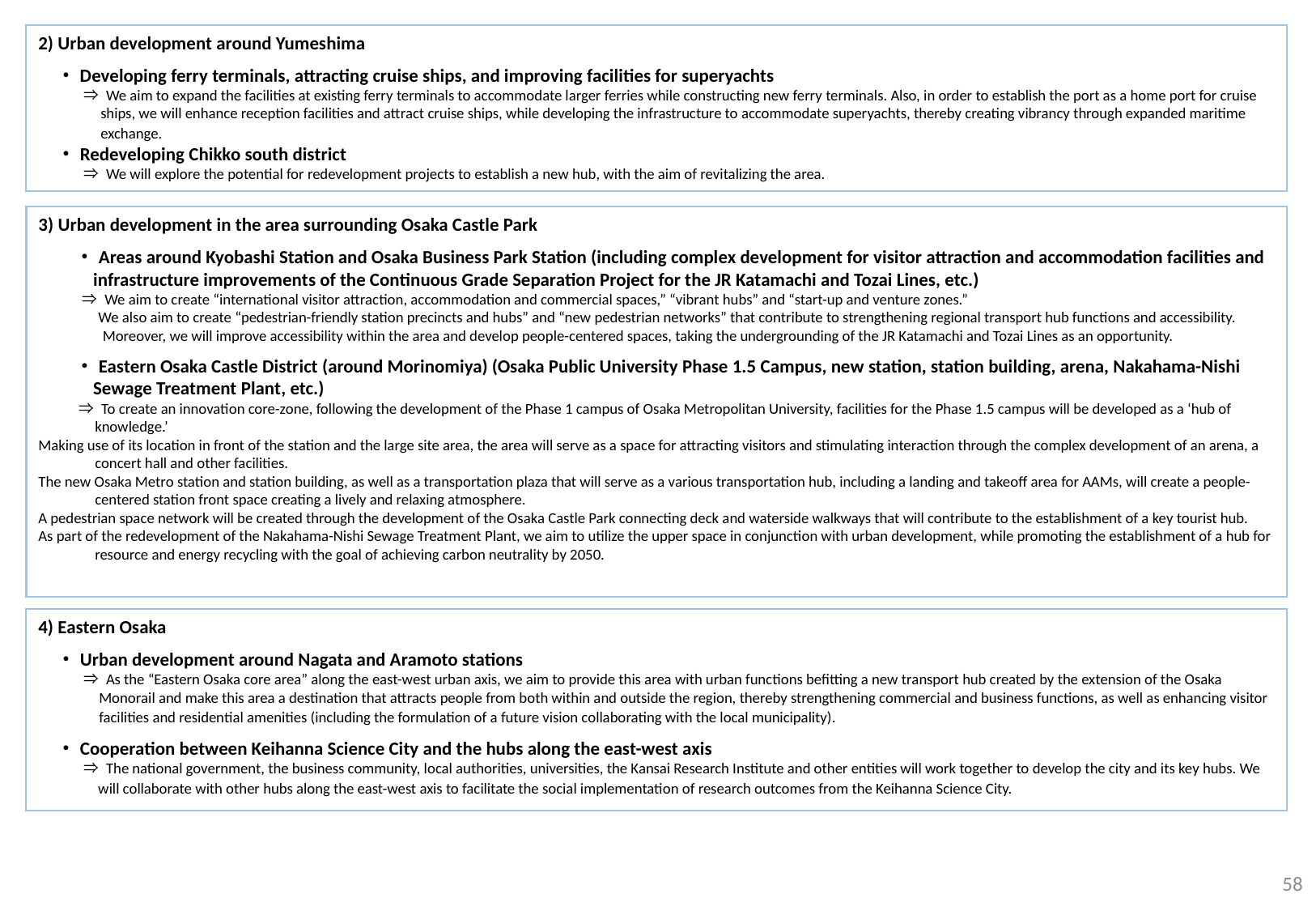

2) Urban development around Yumeshima
　・Developing ferry terminals, attracting cruise ships, and improving facilities for superyachts
　　　⇒ We aim to expand the facilities at existing ferry terminals to accommodate larger ferries while constructing new ferry terminals. Also, in order to establish the port as a home port for cruise ships, we will enhance reception facilities and attract cruise ships, while developing the infrastructure to accommodate superyachts, thereby creating vibrancy through expanded maritime exchange.
　・Redeveloping Chikko south district
　　　⇒ We will explore the potential for redevelopment projects to establish a new hub, with the aim of revitalizing the area.

3) Urban development in the area surrounding Osaka Castle Park
　　・Areas around Kyobashi Station and Osaka Business Park Station (including complex development for visitor attraction and accommodation facilities and infrastructure improvements of the Continuous Grade Separation Project for the JR Katamachi and Tozai Lines, etc.)
　　    ⇒ We aim to create “international visitor attraction, accommodation and commercial spaces,” “vibrant hubs” and “start-up and venture zones.”
We also aim to create “pedestrian-friendly station precincts and hubs” and “new pedestrian networks” that contribute to strengthening regional transport hub functions and accessibility.
　　　　Moreover, we will improve accessibility within the area and develop people-centered spaces, taking the undergrounding of the JR Katamachi and Tozai Lines as an opportunity.
　　・Eastern Osaka Castle District (around Morinomiya) (Osaka Public University Phase 1.5 Campus, new station, station building, arena, Nakahama-Nishi Sewage Treatment Plant, etc.)
　　   ⇒ To create an innovation core-zone, following the development of the Phase 1 campus of Osaka Metropolitan University, facilities for the Phase 1.5 campus will be developed as a ‘hub of knowledge.’
Making use of its location in front of the station and the large site area, the area will serve as a space for attracting visitors and stimulating interaction through the complex development of an arena, a concert hall and other facilities.
The new Osaka Metro station and station building, as well as a transportation plaza that will serve as a various transportation hub, including a landing and takeoff area for AAMs, will create a people-centered station front space creating a lively and relaxing atmosphere.
A pedestrian space network will be created through the development of the Osaka Castle Park connecting deck and waterside walkways that will contribute to the establishment of a key tourist hub.
As part of the redevelopment of the Nakahama-Nishi Sewage Treatment Plant, we aim to utilize the upper space in conjunction with urban development, while promoting the establishment of a hub for resource and energy recycling with the goal of achieving carbon neutrality by 2050.

4) Eastern Osaka
　・Urban development around Nagata and Aramoto stations
　　　⇒ As the “Eastern Osaka core area” along the east-west urban axis, we aim to provide this area with urban functions befitting a new transport hub created by the extension of the Osaka Monorail and make this area a destination that attracts people from both within and outside the region, thereby strengthening commercial and business functions, as well as enhancing visitor facilities and residential amenities (including the formulation of a future vision collaborating with the local municipality).
　・Cooperation between Keihanna Science City and the hubs along the east-west axis
　　　⇒ The national government, the business community, local authorities, universities, the Kansai Research Institute and other entities will work together to develop the city and its key hubs. We will collaborate with other hubs along the east-west axis to facilitate the social implementation of research outcomes from the Keihanna Science City.
58